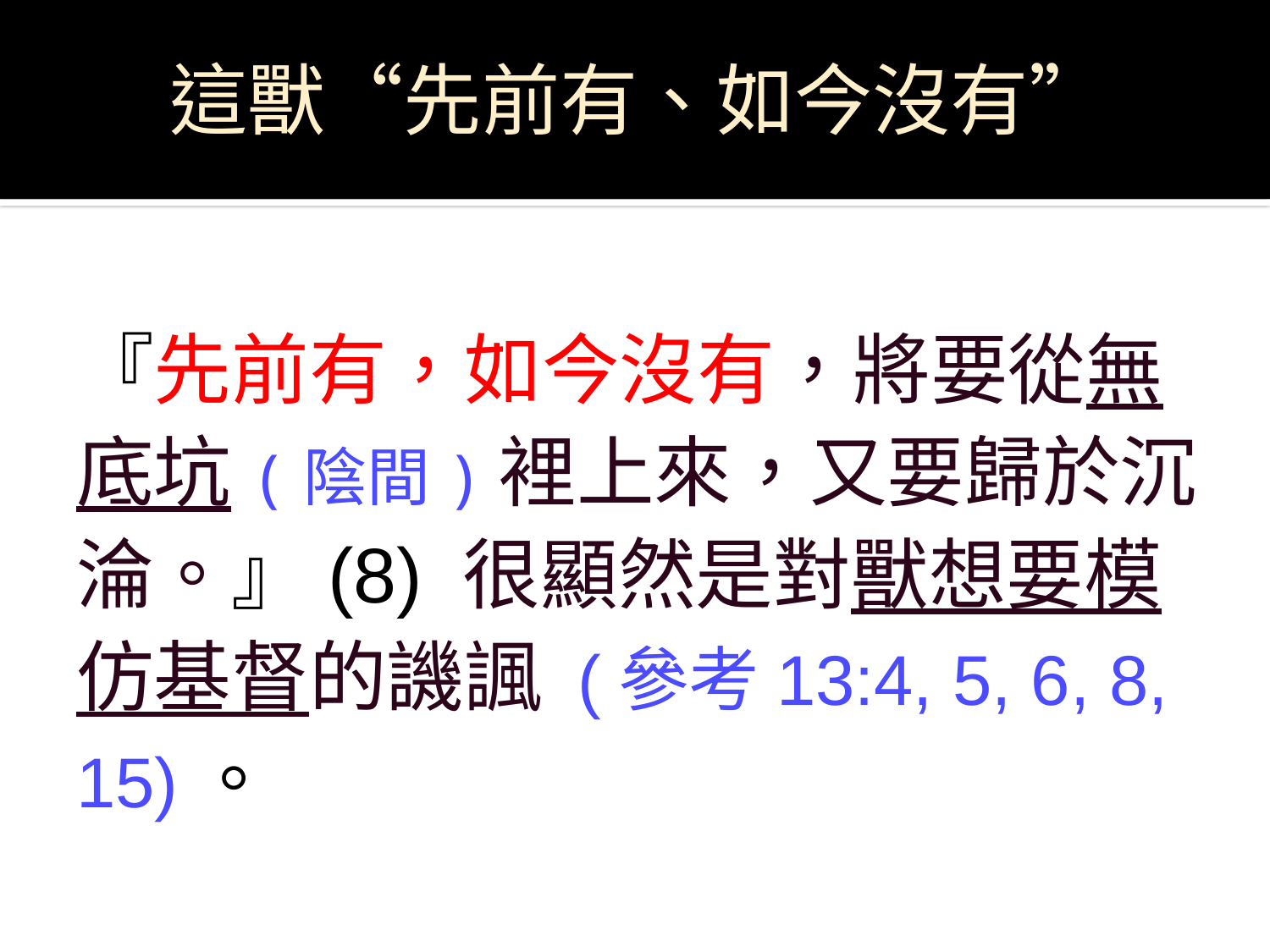

# 這獸“先前有、如今沒有”
『先前有，如今沒有，將要從無底坑(陰間)裡上來，又要歸於沉淪。』(8) 很顯然是對獸想要模仿基督的譏諷 (參考13:4, 5, 6, 8, 15)。